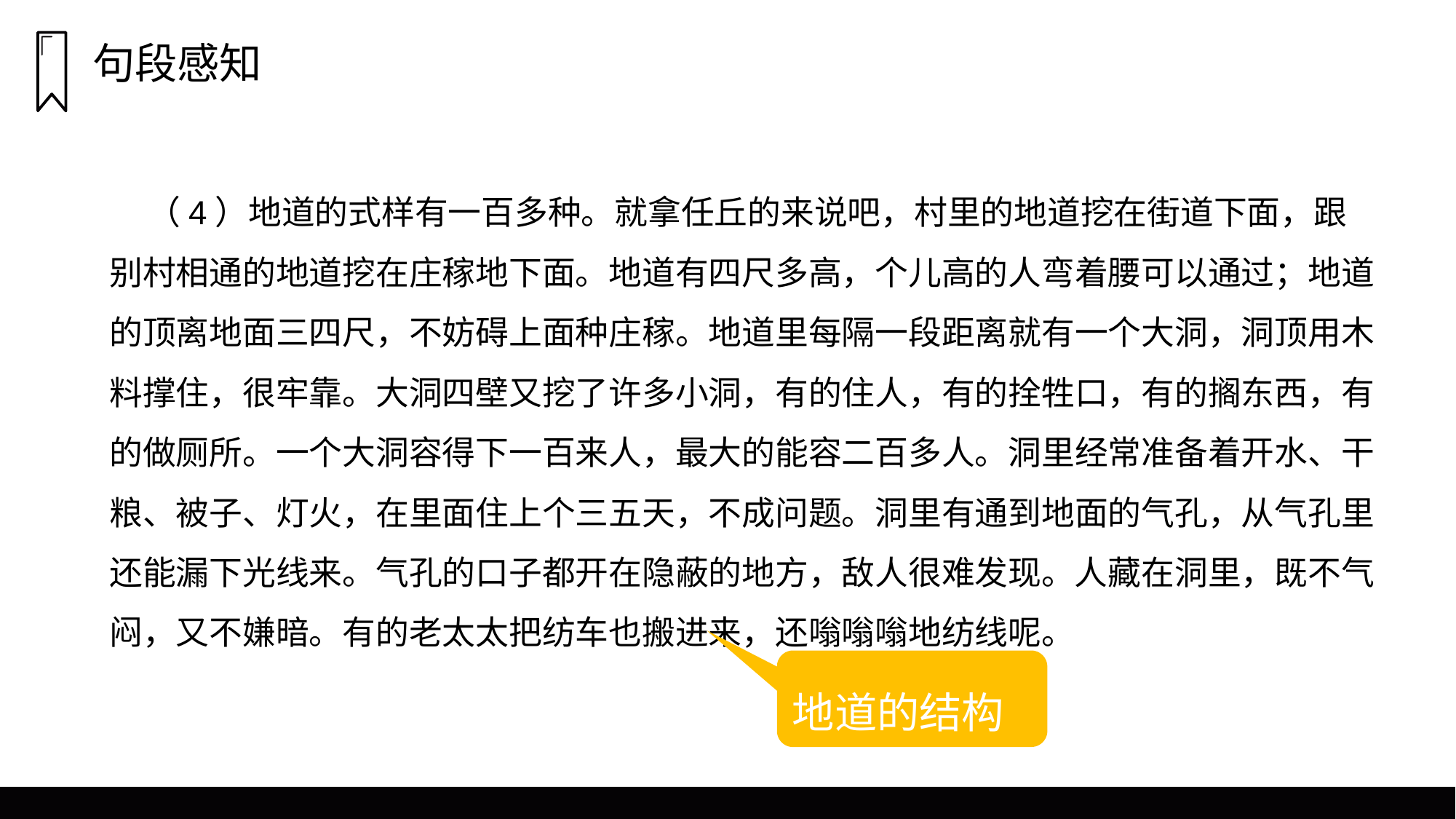

句段感知
    （4）地道的式样有一百多种。就拿任丘的来说吧，村里的地道挖在街道下面，跟别村相通的地道挖在庄稼地下面。地道有四尺多高，个儿高的人弯着腰可以通过；地道的顶离地面三四尺，不妨碍上面种庄稼。地道里每隔一段距离就有一个大洞，洞顶用木料撑住，很牢靠。大洞四壁又挖了许多小洞，有的住人，有的拴牲口，有的搁东西，有的做厕所。一个大洞容得下一百来人，最大的能容二百多人。洞里经常准备着开水、干粮、被子、灯火，在里面住上个三五天，不成问题。洞里有通到地面的气孔，从气孔里还能漏下光线来。气孔的口子都开在隐蔽的地方，敌人很难发现。人藏在洞里，既不气闷，又不嫌暗。有的老太太把纺车也搬进来，还嗡嗡嗡地纺线呢。
地道的结构